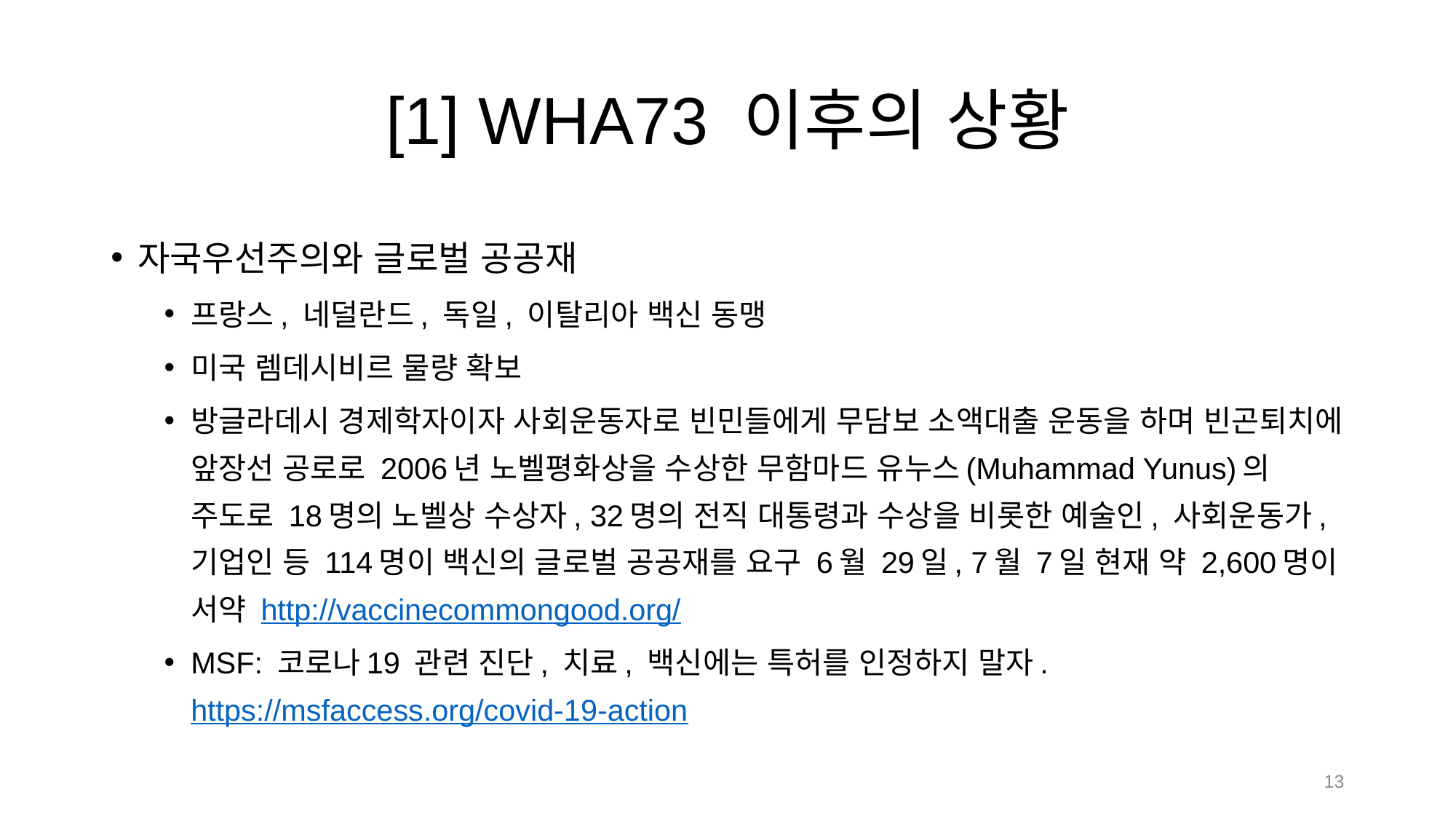

# [1] WHA73 이후의 상황
자국우선주의와 글로벌 공공재
프랑스, 네덜란드, 독일, 이탈리아 백신 동맹
미국 렘데시비르 물량 확보
방글라데시 경제학자이자 사회운동자로 빈민들에게 무담보 소액대출 운동을 하며 빈곤퇴치에 앞장선 공로로 2006년 노벨평화상을 수상한 무함마드 유누스(Muhammad Yunus)의 주도로 18명의 노벨상 수상자, 32명의 전직 대통령과 수상을 비롯한 예술인, 사회운동가, 기업인 등 114명이 백신의 글로벌 공공재를 요구 6월 29일, 7월 7일 현재 약 2,600명이 서약 http://vaccinecommongood.org/
MSF: 코로나19 관련 진단, 치료, 백신에는 특허를 인정하지 말자. https://msfaccess.org/covid-19-action
13